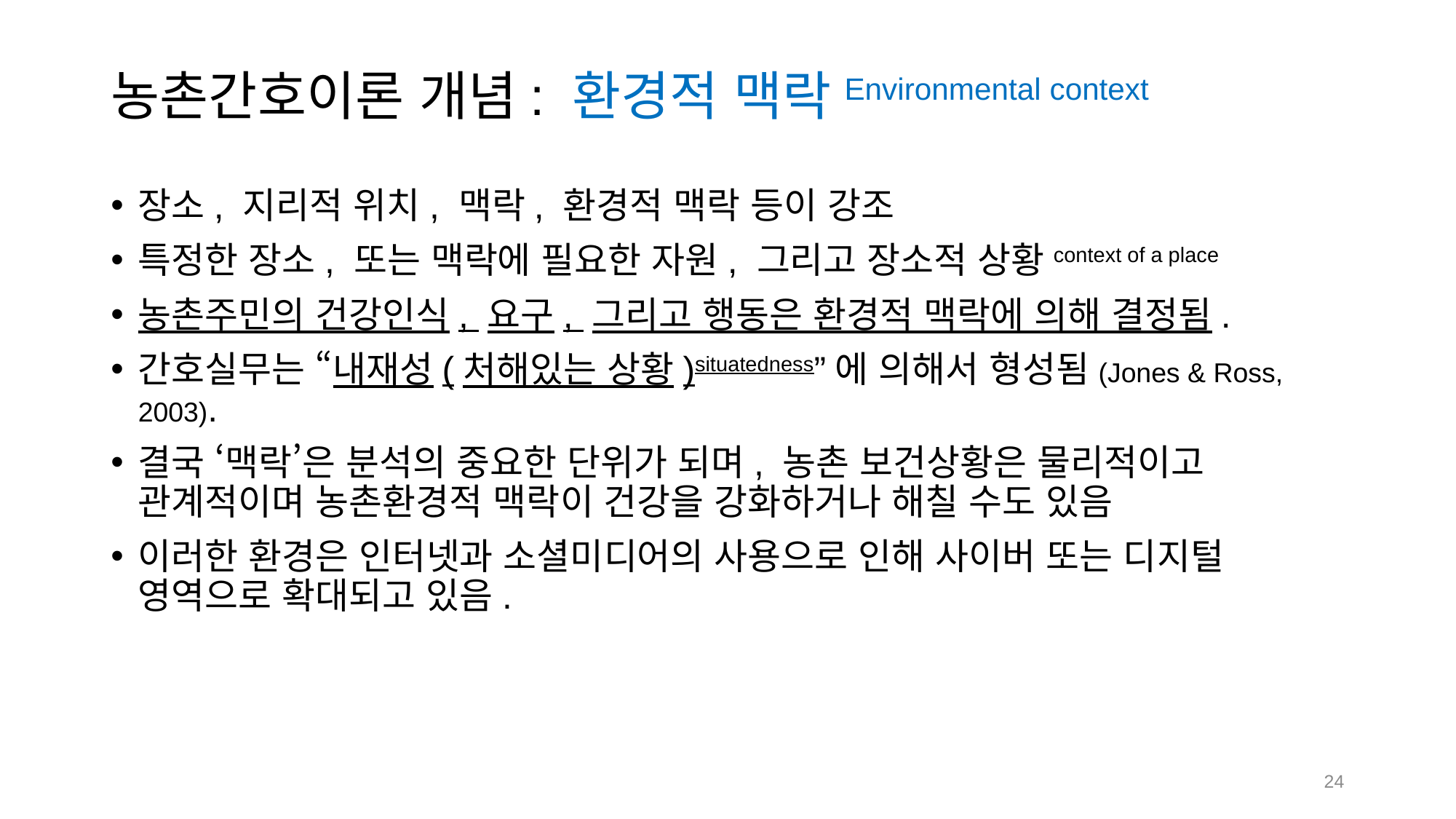

# 농촌간호이론 개념: 환경적 맥락Environmental context
장소, 지리적 위치, 맥락, 환경적 맥락 등이 강조
특정한 장소, 또는 맥락에 필요한 자원, 그리고 장소적 상황context of a place
농촌주민의 건강인식, 요구, 그리고 행동은 환경적 맥락에 의해 결정됨.
간호실무는 “내재성(처해있는 상황)situatedness”에 의해서 형성됨(Jones & Ross, 2003).
결국 ‘맥락’은 분석의 중요한 단위가 되며, 농촌 보건상황은 물리적이고 관계적이며 농촌환경적 맥락이 건강을 강화하거나 해칠 수도 있음
이러한 환경은 인터넷과 소셜미디어의 사용으로 인해 사이버 또는 디지털 영역으로 확대되고 있음.

24